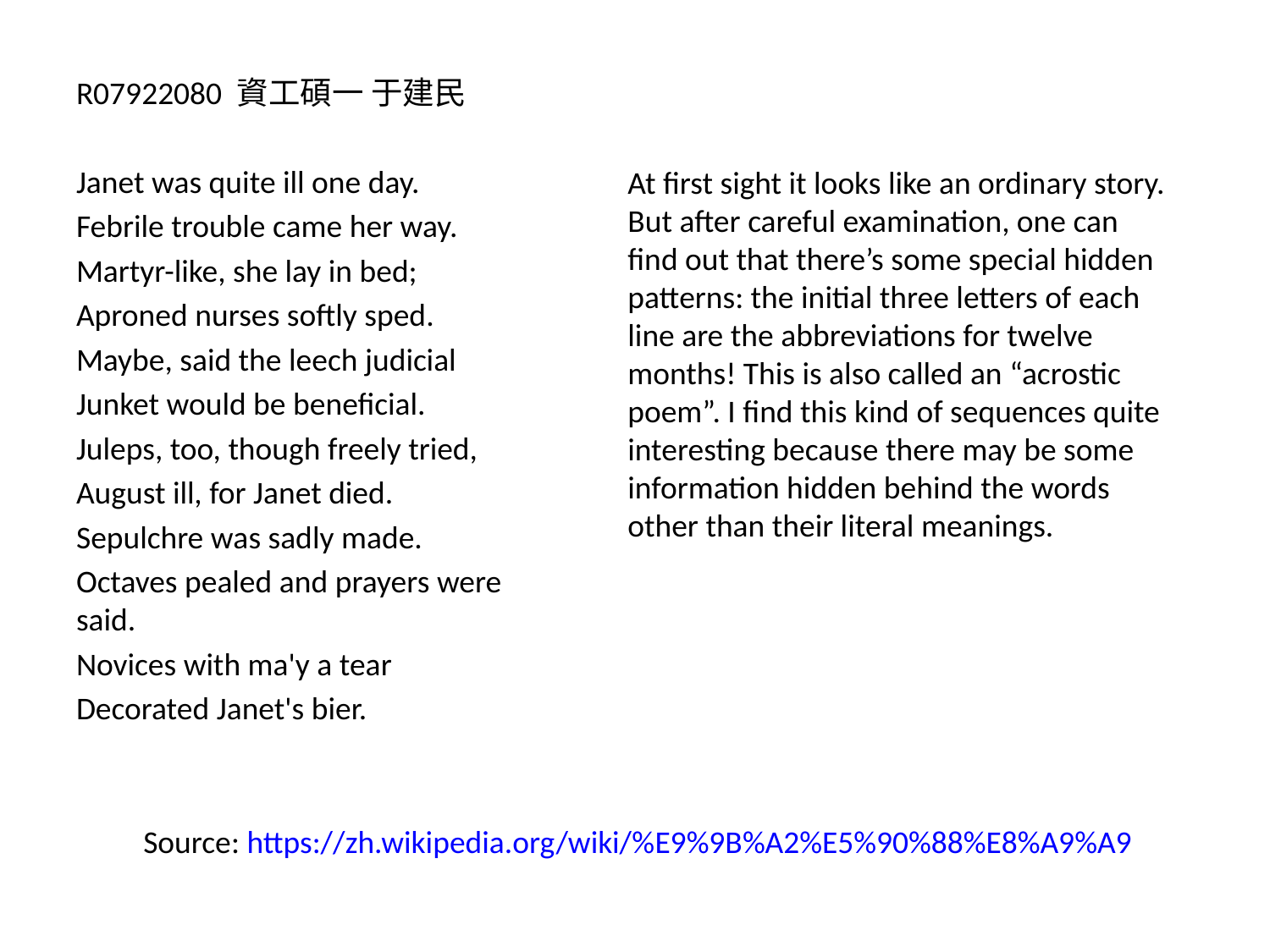

R07922080 資工碩一 于建民

Janet was quite ill one day.
Febrile trouble came her way.
Martyr-like, she lay in bed;
Aproned nurses softly sped.
Maybe, said the leech judicial
Junket would be beneficial.
Juleps, too, though freely tried,
August ill, for Janet died.
Sepulchre was sadly made.
Octaves pealed and prayers were said.
Novices with ma'y a tear
Decorated Janet's bier.
At first sight it looks like an ordinary story. But after careful examination, one can find out that there’s some special hidden patterns: the initial three letters of each line are the abbreviations for twelve months! This is also called an “acrostic poem”. I find this kind of sequences quite interesting because there may be some information hidden behind the words other than their literal meanings.

Source: https://zh.wikipedia.org/wiki/%E9%9B%A2%E5%90%88%E8%A9%A9